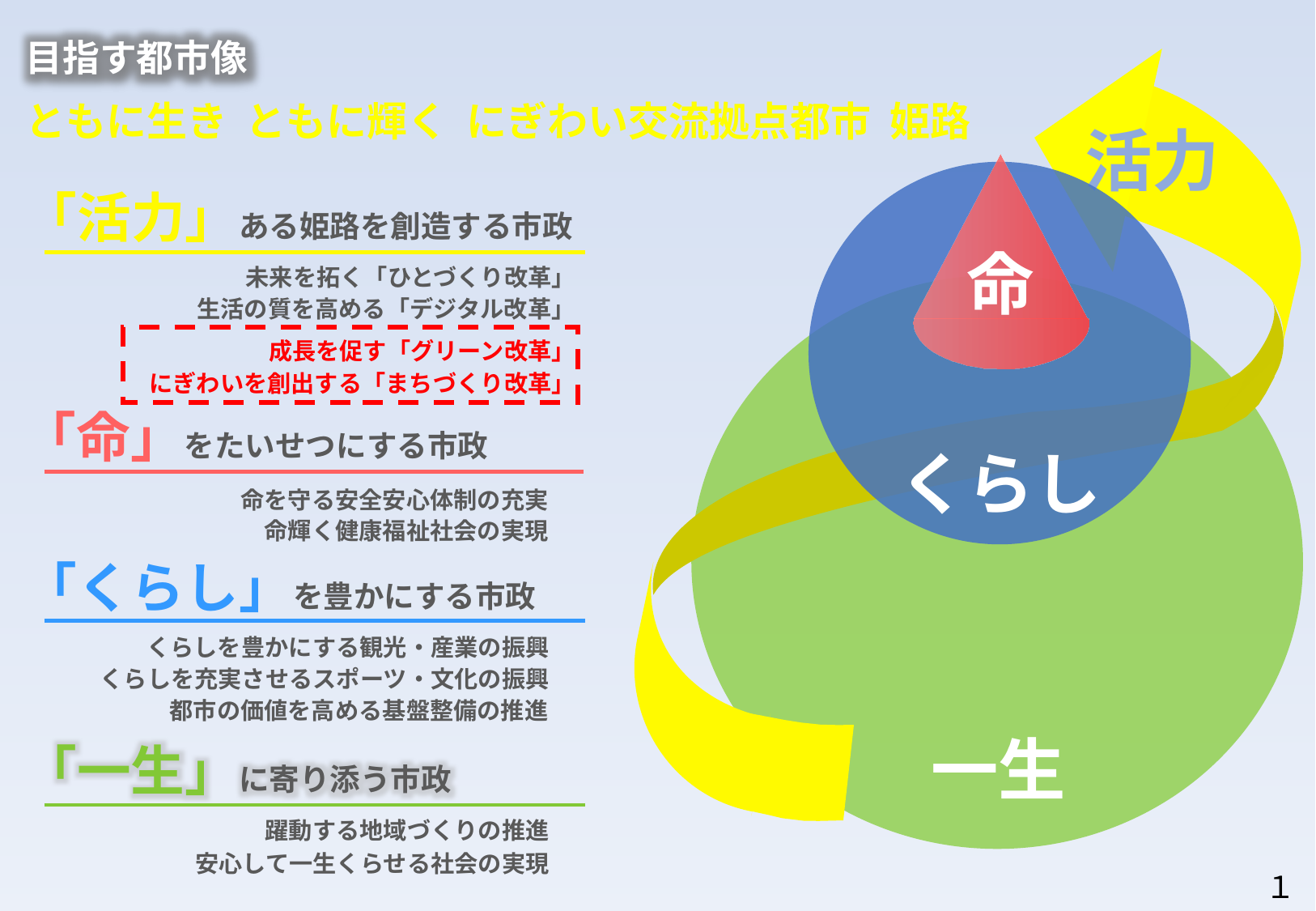

目指す都市像

ともに生き  ともに輝く  にぎわい交流拠点都市  姫路
活力

「活力」ある姫路を創造する市政
命
未来を拓く「ひとづくり改革」

生活の質を高める「デジタル改革」

成長を促す「グリーン改革」
にぎわいを創出する「まちづくり改革」
「命」をたいせつにする市政
くらし
命を守る安全安心体制の充実
命輝く健康福祉社会の実現
「くらし」を豊かにする市政
くらしを豊かにする観光・産業の振興
くらしを充実させるスポーツ・文化の振興
都市の価値を高める基盤整備の推進

一生
「一生」に寄り添う市政
躍動する地域づくりの推進
安心して一生くらせる社会の実現
１